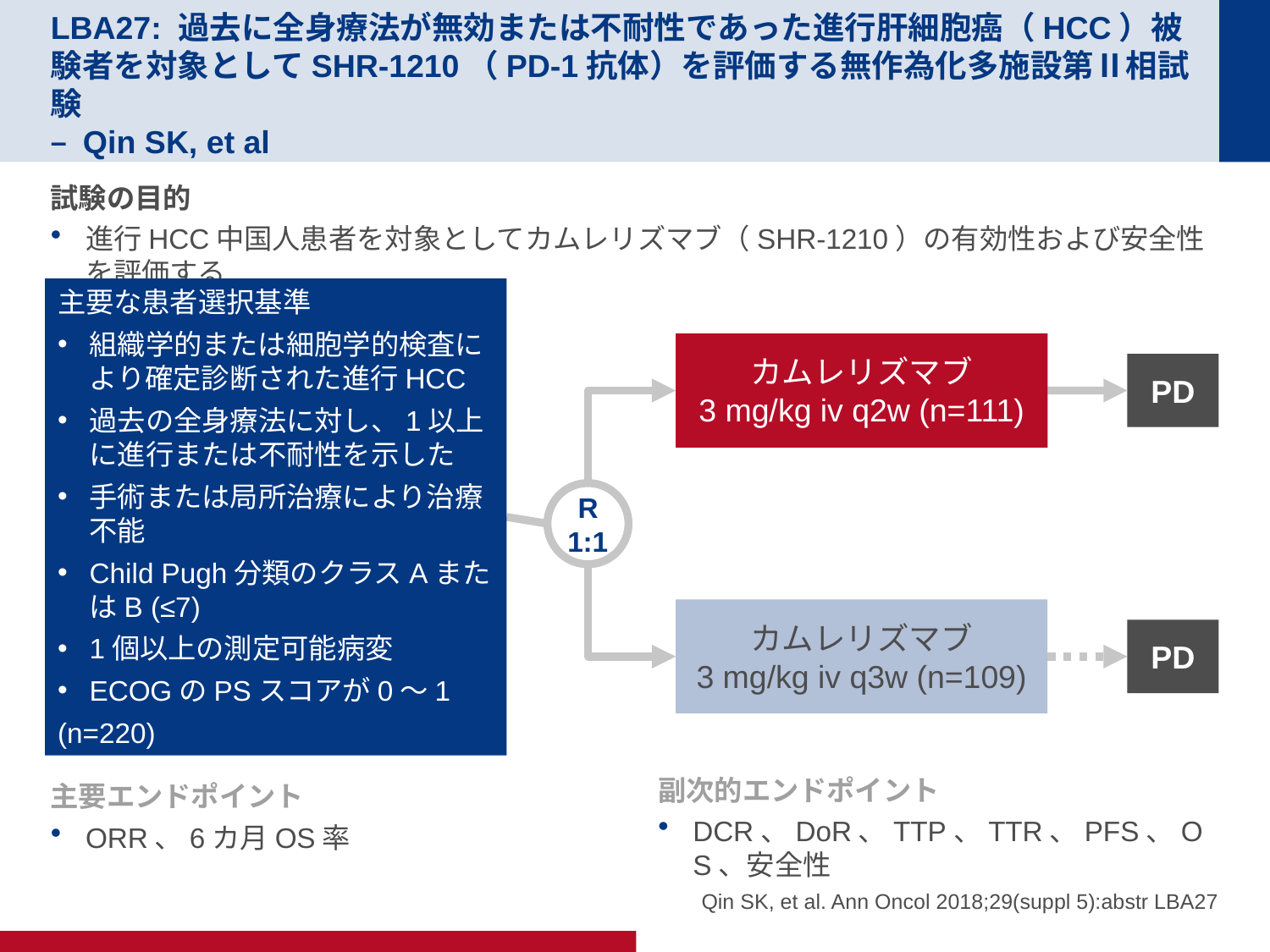

# LBA27: 過去に全身療法が無効または不耐性であった進行肝細胞癌（HCC）被験者を対象としてSHR-1210（PD-1抗体）を評価する無作為化多施設第Ⅱ相試験 – Qin SK, et al
試験の目的
進行HCC中国人患者を対象としてカムレリズマブ（SHR-1210）の有効性および安全性を評価する
主要な患者選択基準
組織学的または細胞学的検査により確定診断された進行HCC
過去の全身療法に対し、1以上に進行または不耐性を示した
手術または局所治療により治療不能
Child Pugh分類のクラスAまたはB (≤7)
1個以上の測定可能病変
ECOGのPSスコアが0～1
(n=220)
カムレリズマブ
3 mg/kg iv q2w (n=111)
PD
R
1:1
カムレリズマブ
3 mg/kg iv q3w (n=109)
PD
副次的エンドポイント
DCR、DoR、TTP、TTR、PFS、OS、安全性
主要エンドポイント
ORR、6カ月OS率

Qin SK, et al. Ann Oncol 2018;29(suppl 5):abstr LBA27